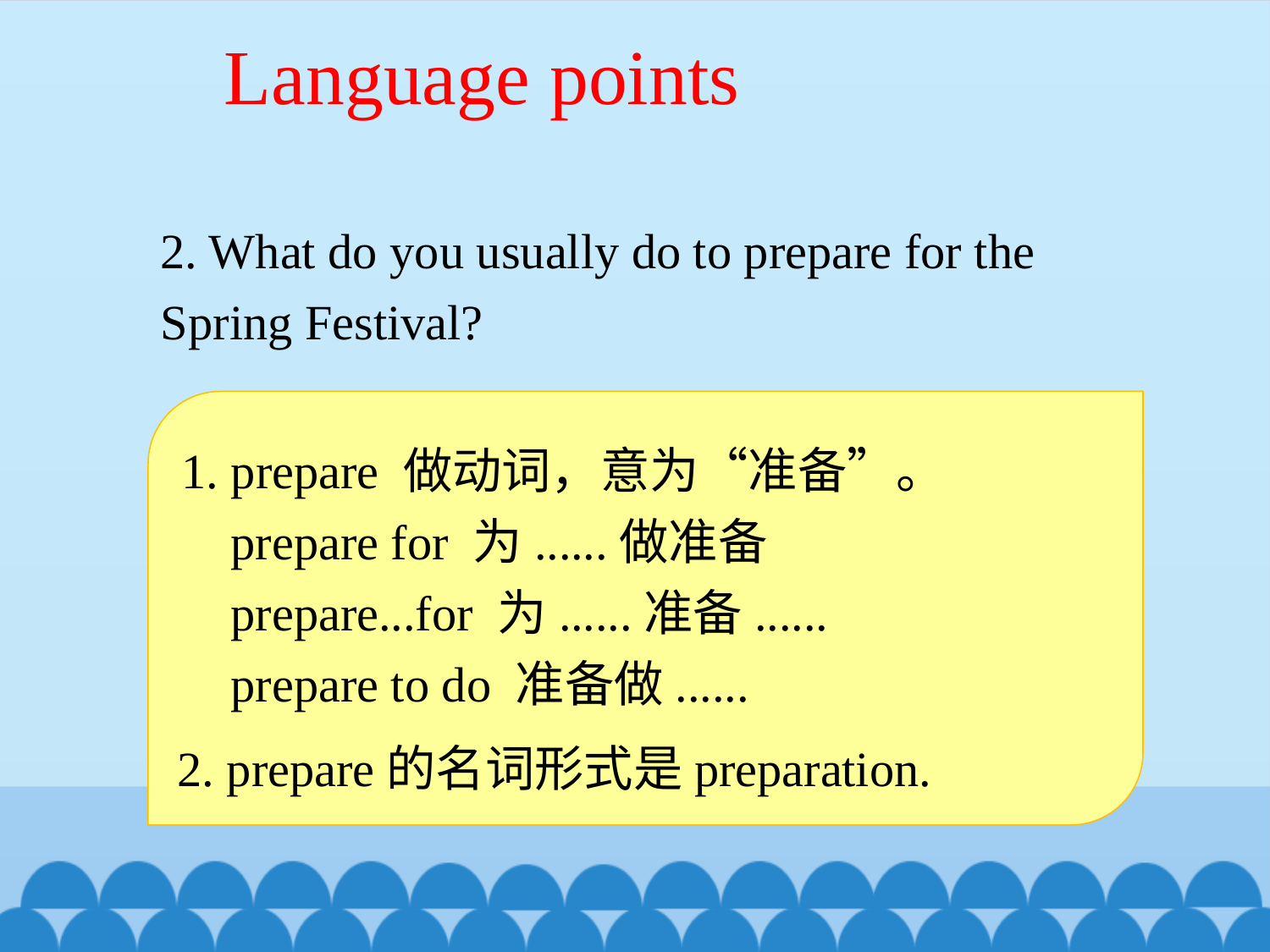

Language points
2. What do you usually do to prepare for the Spring Festival?

1. prepare 做动词，意为“准备”。
    prepare for 为......做准备
    prepare...for 为......准备......
    prepare to do 准备做......
2. prepare的名词形式是preparation.